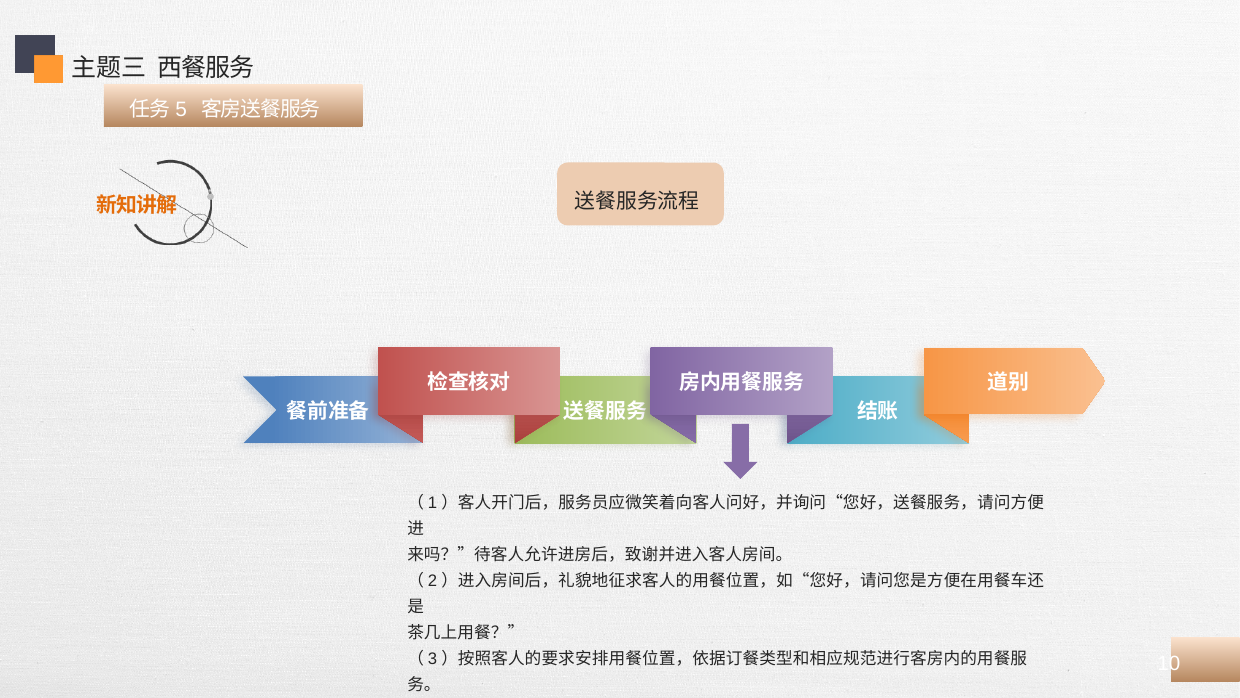

主题三  西餐服务

 任务5  客房送餐服务
  送餐服务流程
检查核对
房内用餐服务
道别
餐前准备
送餐服务
结账

（1）客人开门后，服务员应微笑着向客人问好，并询问“您好，送餐服务，请问方便进
来吗？”待客人允许进房后，致谢并进入客人房间。
（2）进入房间后，礼貌地征求客人的用餐位置，如“您好，请问您是方便在用餐车还是
茶几上用餐？”
（3）按照客人的要求安排用餐位置，依据订餐类型和相应规范进行客房内的用餐服务。